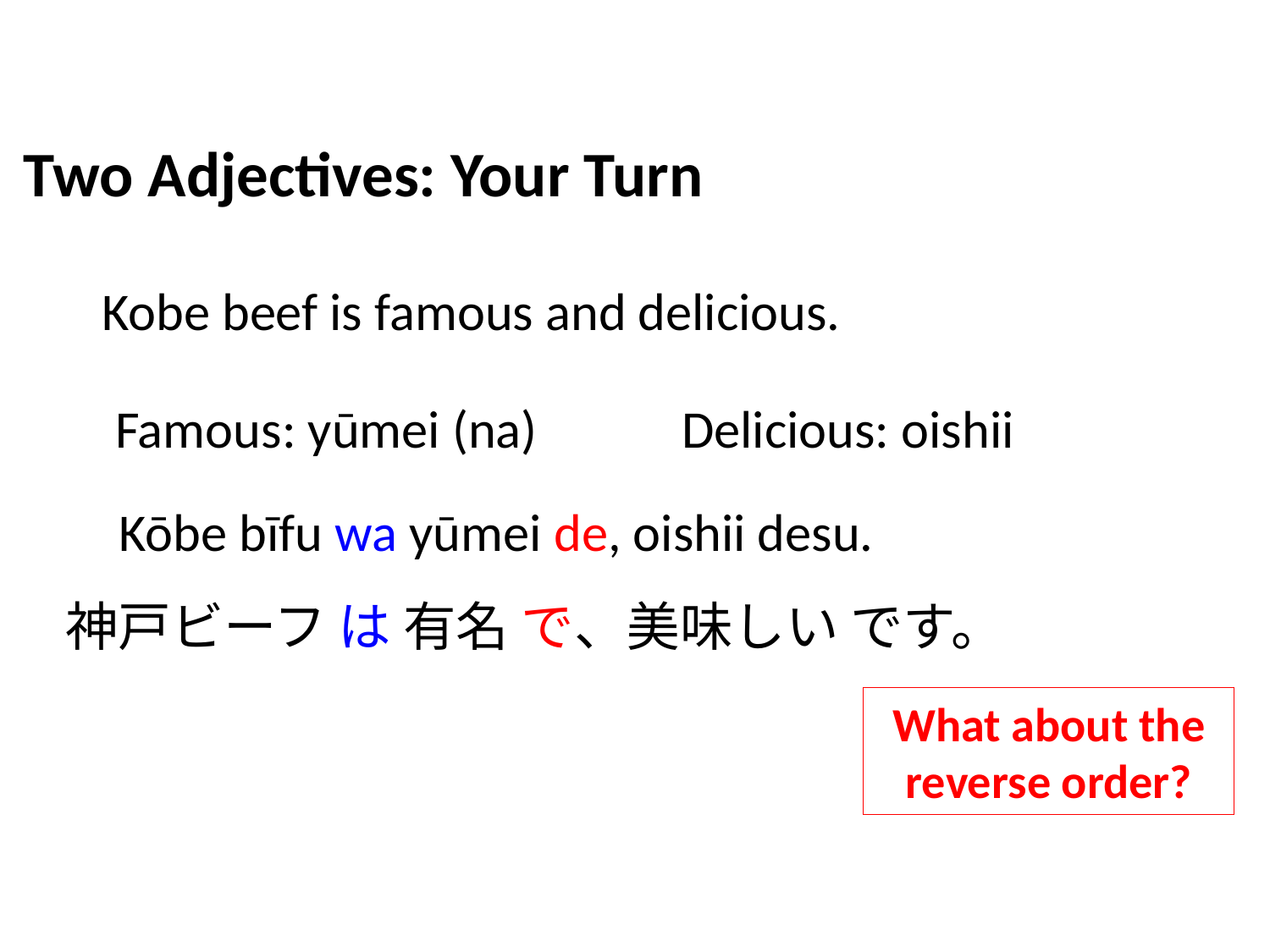

Two Adjectives: Your Turn
Kobe beef is famous and delicious.
Famous: yūmei (na)            Delicious: oishii
Kōbe bīfu wa yūmei de, oishii desu.
神戸ビーフ は 有名 で、美味しい です。
What about the reverse order?